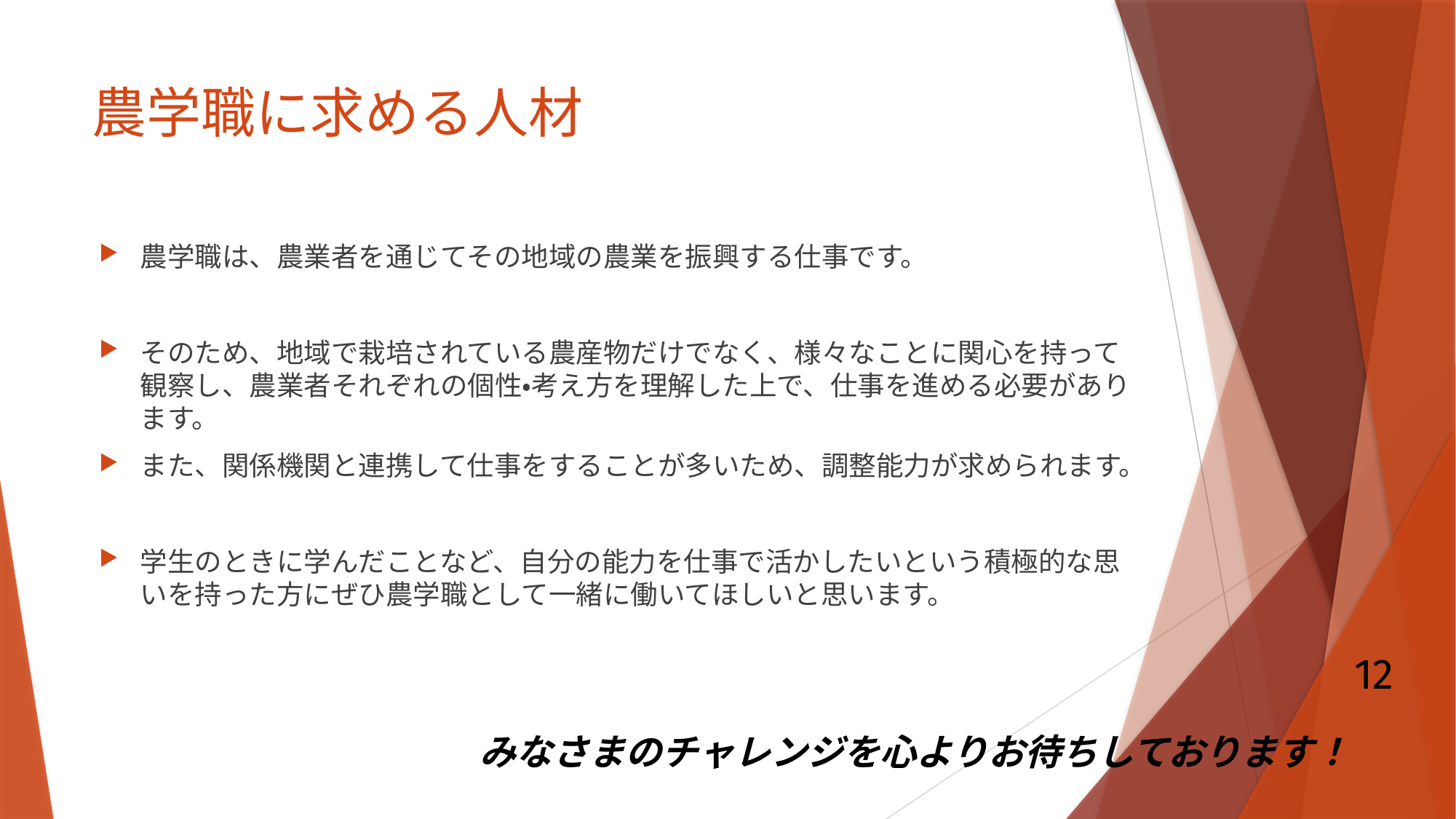

# 農学職に求める人材

農学職は、農業者を通じてその地域の農業を振興する仕事です。

そのため、地域で栽培されている農産物だけでなく、様々なことに関心を持って観察し、農業者それぞれの個性・考え方を理解した上で、仕事を進める必要があります。
また、関係機関と連携して仕事をすることが多いため、調整能力が求められます。

学生のときに学んだことなど、自分の能力を仕事で活かしたいという積極的な思いを持った方にぜひ農学職として一緒に働いてほしいと思います。

12
みなさまのチャレンジを心よりお待ちしております！